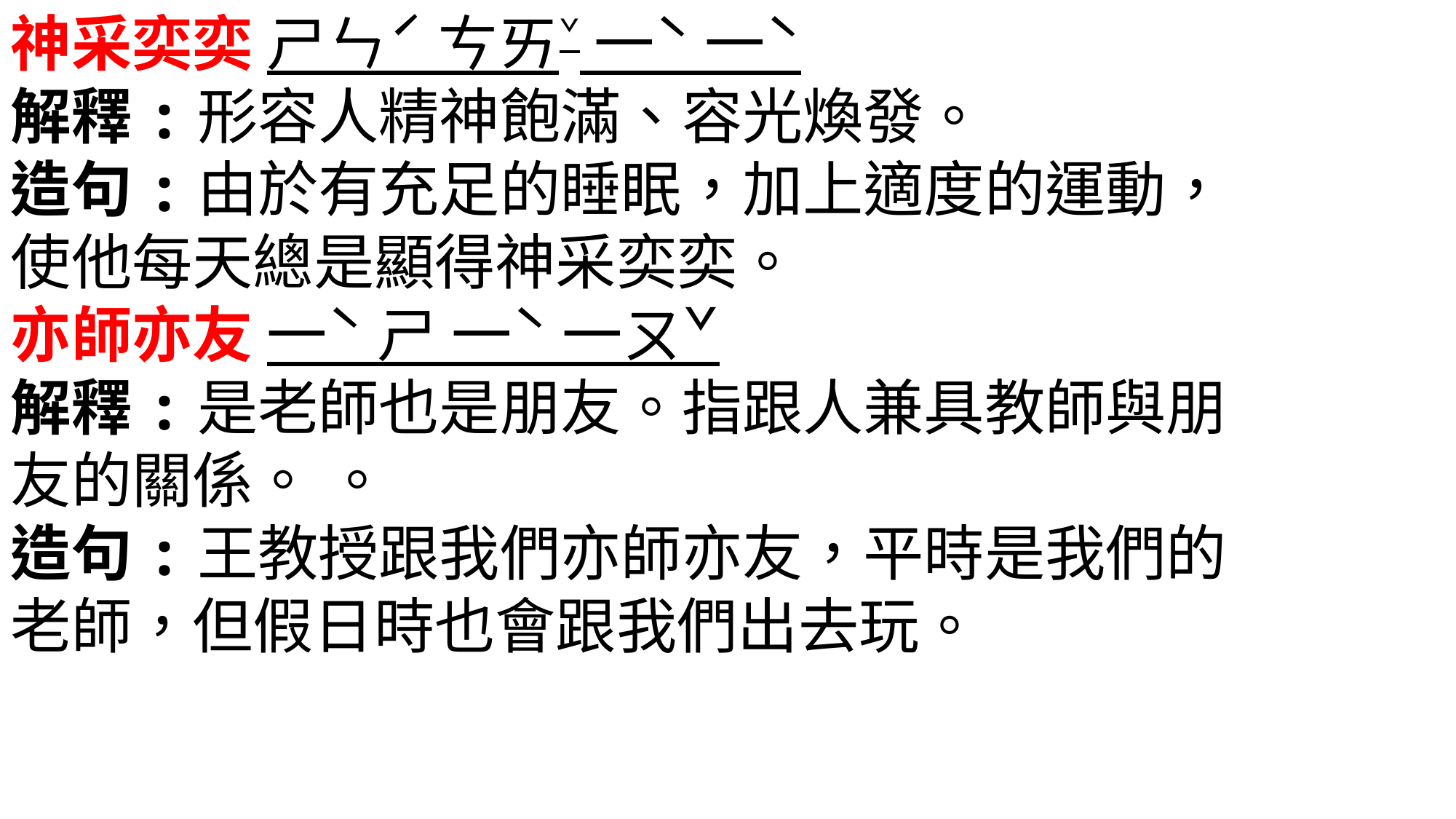

神采奕奕 ㄕㄣˊ ㄘㄞˇ 一ˋ 一ˋ
解釋:形容人精神飽滿、容光煥發。
造句:由於有充足的睡眠，加上適度的運動，使他每天總是顯得神采奕奕。
亦師亦友 一ˋ ㄕ 一ˋ 一ㄡˇ
解釋:是老師也是朋友。指跟人兼具教師與朋友的關係。 。
造句:王教授跟我們亦師亦友，平時是我們的老師，但假日時也會跟我們出去玩。